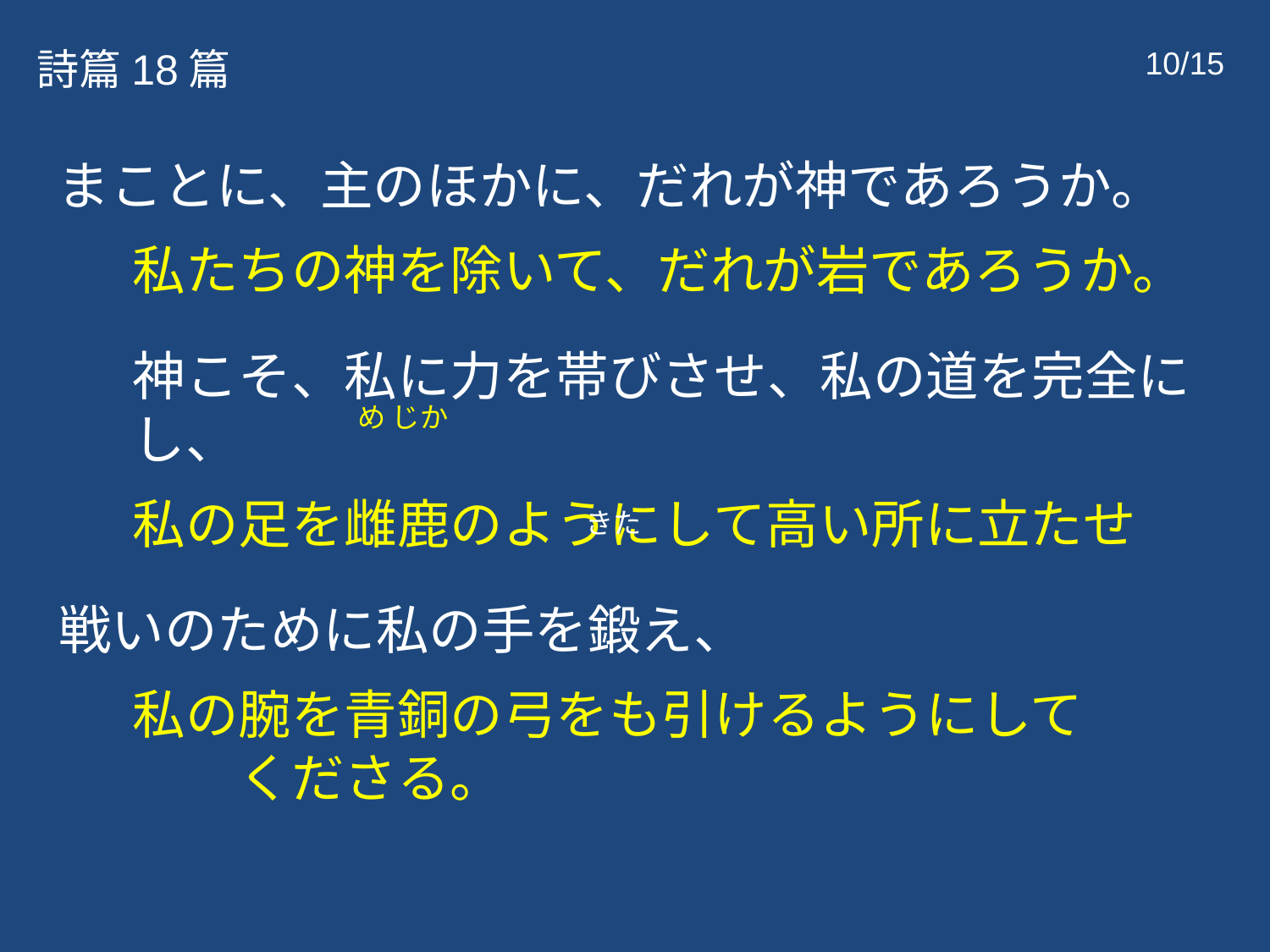

詩篇18篇
10/15
まことに、主のほかに、だれが神であろうか。
私たちの神を除いて、だれが岩であろうか。
神こそ、私に力を帯びさせ、私の道を完全にし、
私の足を雌鹿のようにして高い所に立たせ
戦いのために私の手を鍛え、
私の腕を青銅の弓をも引けるようにして　　　　くださる。

め じか
きた